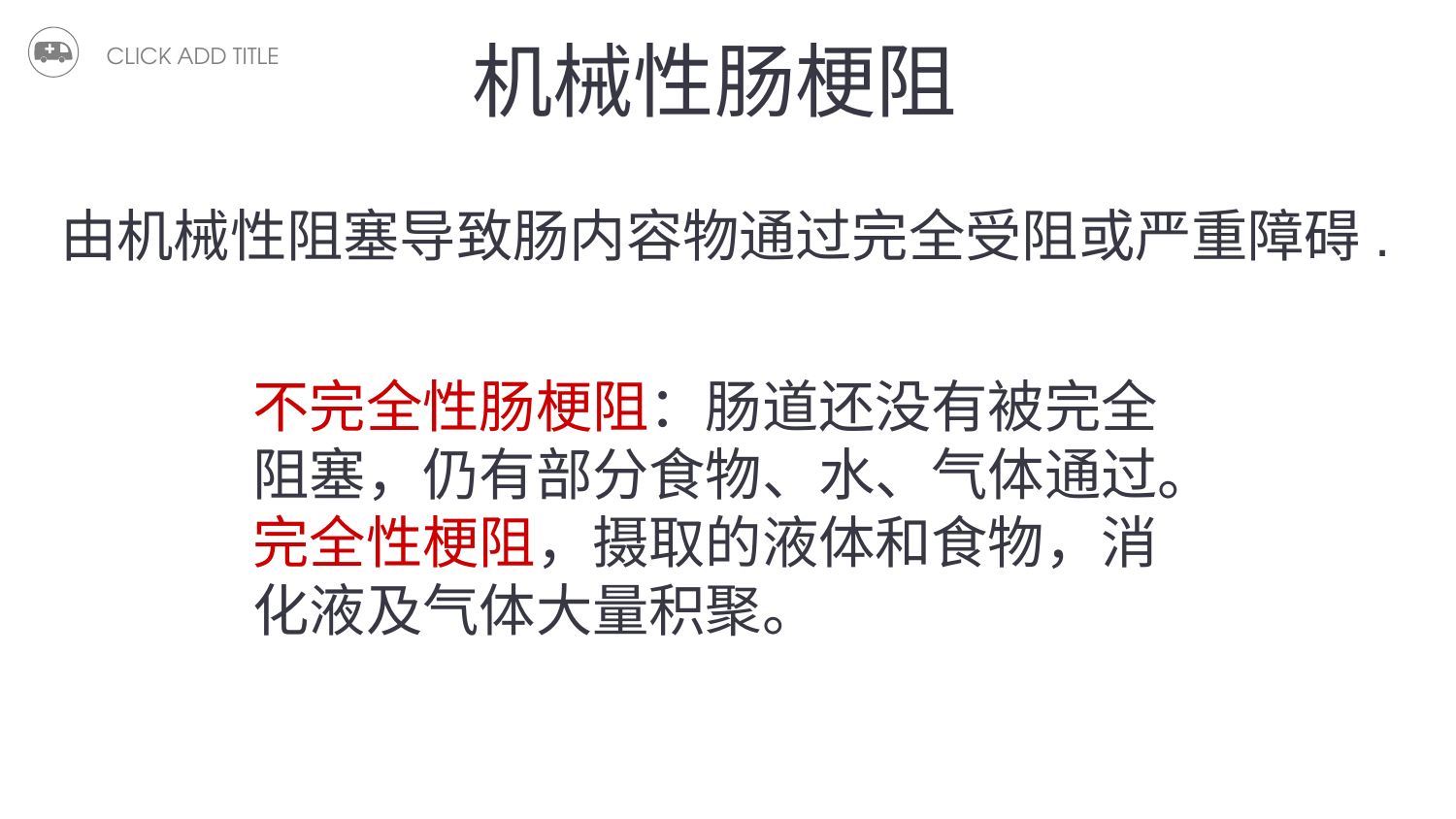

机械性肠梗阻
由机械性阻塞导致肠内容物通过完全受阻或严重障碍.
不完全性肠梗阻：肠道还没有被完全阻塞，仍有部分食物、水、气体通过。完全性梗阻，摄取的液体和食物，消化液及气体大量积聚。